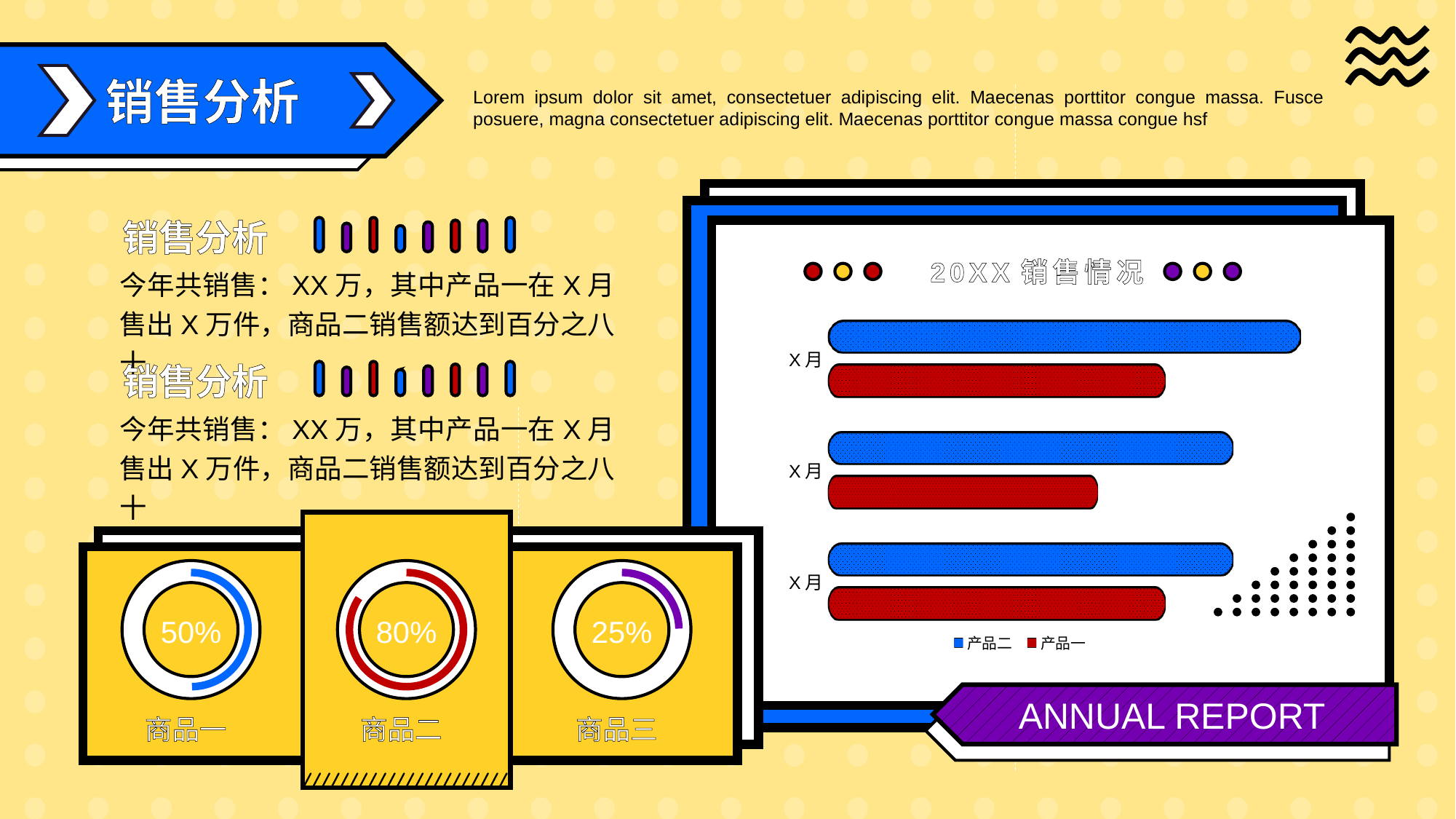

销售分析

Lorem ipsum dolor sit amet, consectetuer adipiscing elit. Maecenas porttitor congue massa. Fusce posuere, magna consectetuer adipiscing elit. Maecenas porttitor congue massa congue hsf

销售分析

### Chart: 20XX销售情况

| Category | 产品一 | 产品二 |
|---|---|---|
| X月 | 5.0 | 6.0 |
| X月 | 4.0 | 6.0 |
| X月 | 5.0 | 7.0 |
今年共销售：XX万，其中产品一在X月售出X万件，商品二销售额达到百分之八十

销售分析

今年共销售：XX万，其中产品一在X月售出X万件，商品二销售额达到百分之八十

50%
80%
25%
ANNUAL REPORT

商品一
商品二
商品三